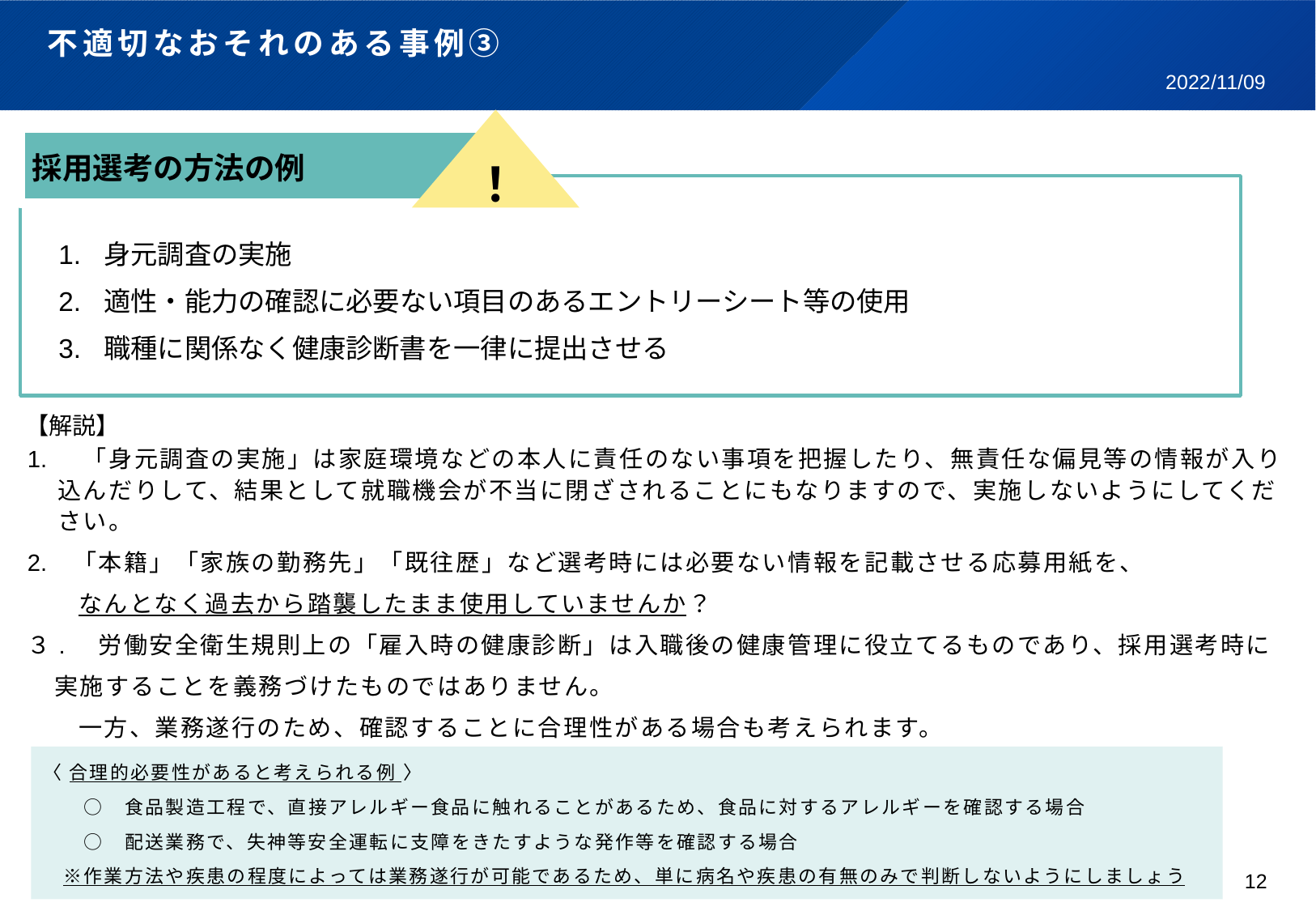

# 不適切なおそれのある事例③
2022/11/09
！
採用選考の方法の例

身元調査の実施
適性・能力の確認に必要ない項目のあるエントリーシート等の使用
職種に関係なく健康診断書を一律に提出させる

【解説】
　「身元調査の実施」は家庭環境などの本人に責任のない事項を把握したり、無責任な偏見等の情報が入り込んだりして、結果として就職機会が不当に閉ざされることにもなりますので、実施しないようにしてください。
「本籍」「家族の勤務先」「既往歴」など選考時には必要ない情報を記載させる応募用紙を、
　　なんとなく過去から踏襲したまま使用していませんか？
３.　労働安全衛生規則上の「雇入時の健康診断」は入職後の健康管理に役立てるものであり、採用選考時に
   実施することを義務づけたものではありません。
　　一方、業務遂行のため、確認することに合理性がある場合も考えられます。

３

〈 合理的必要性があると考えられる例 〉
　　○　食品製造工程で、直接アレルギー食品に触れることがあるため、食品に対するアレルギーを確認する場合
　　○　配送業務で、失神等安全運転に支障をきたすような発作等を確認する場合
　※作業方法や疾患の程度によっては業務遂行が可能であるため、単に病名や疾患の有無のみで判断しないようにしましょう
12